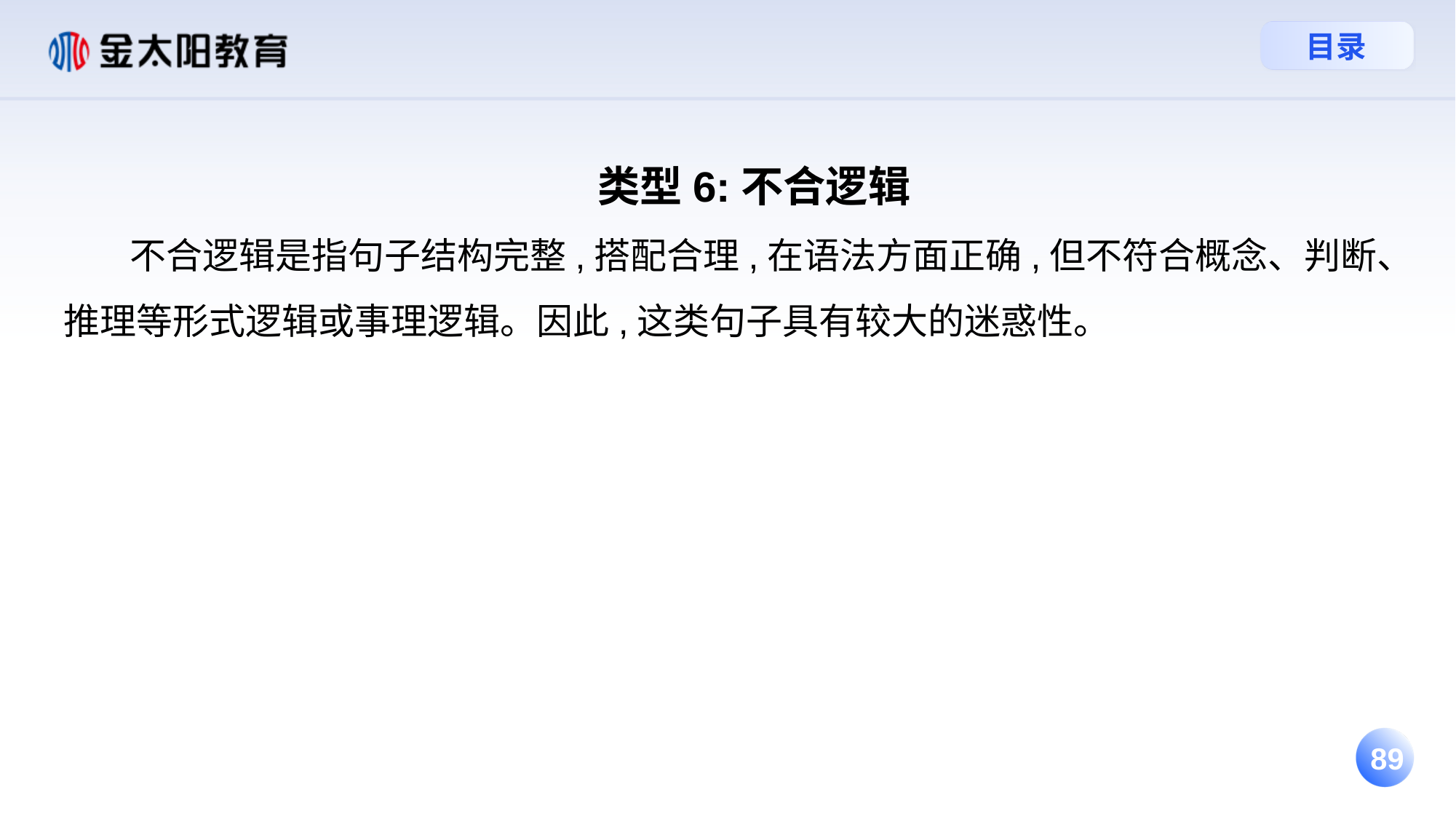

类型6:不合逻辑
       不合逻辑是指句子结构完整,搭配合理,在语法方面正确,但不符合概念、判断、推理等形式逻辑或事理逻辑。因此,这类句子具有较大的迷惑性。